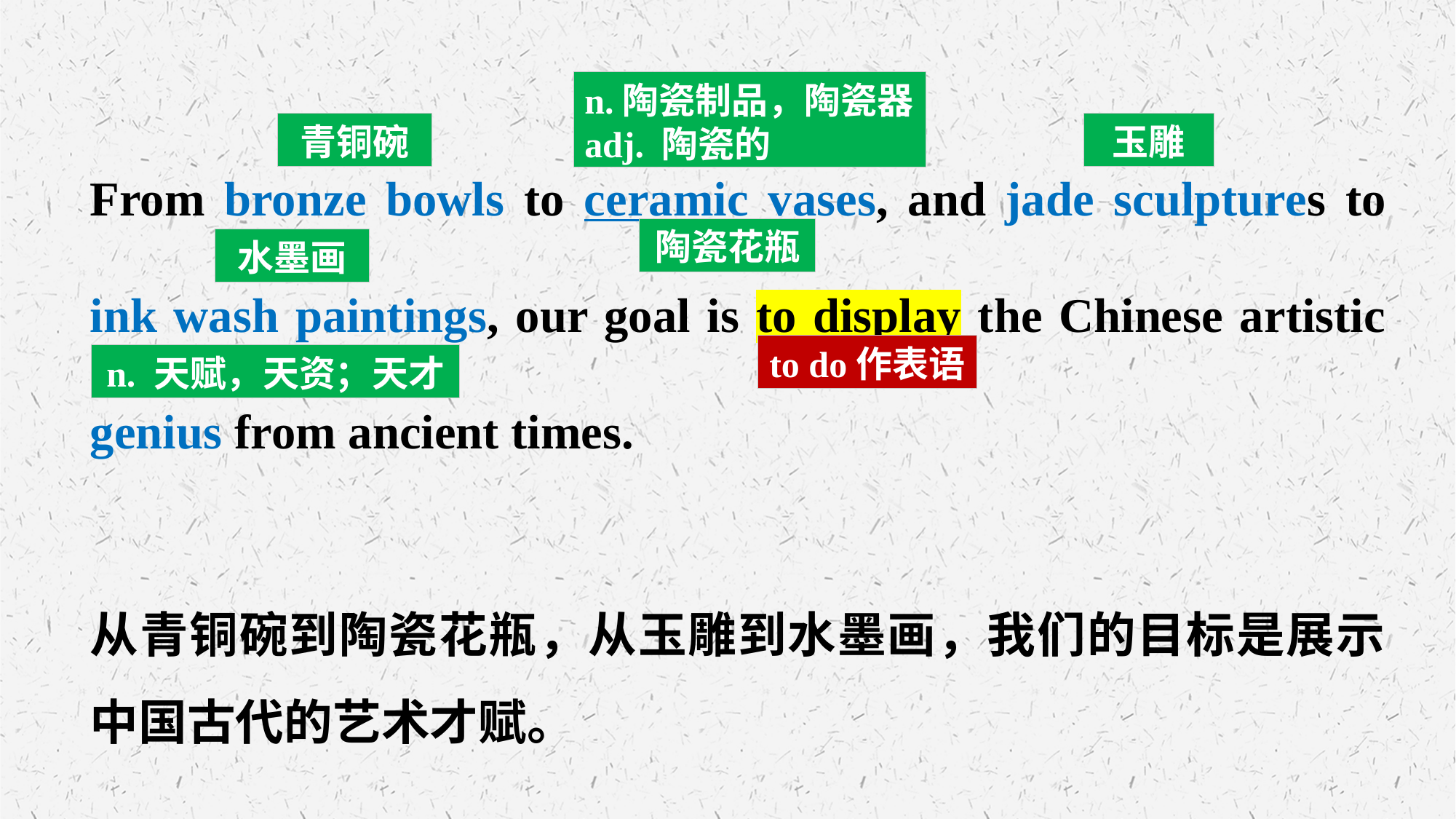

n.陶瓷制品，陶瓷器
adj. 陶瓷的
From bronze bowls to ceramic vases, and jade sculptures to ink wash paintings, our goal is to display the Chinese artistic genius from ancient times.

从青铜碗到陶瓷花瓶，从玉雕到水墨画，我们的目标是展示中国古代的艺术才赋。

青铜碗
玉雕
陶瓷花瓶
水墨画
to do作表语
n. 天赋，天资；天才